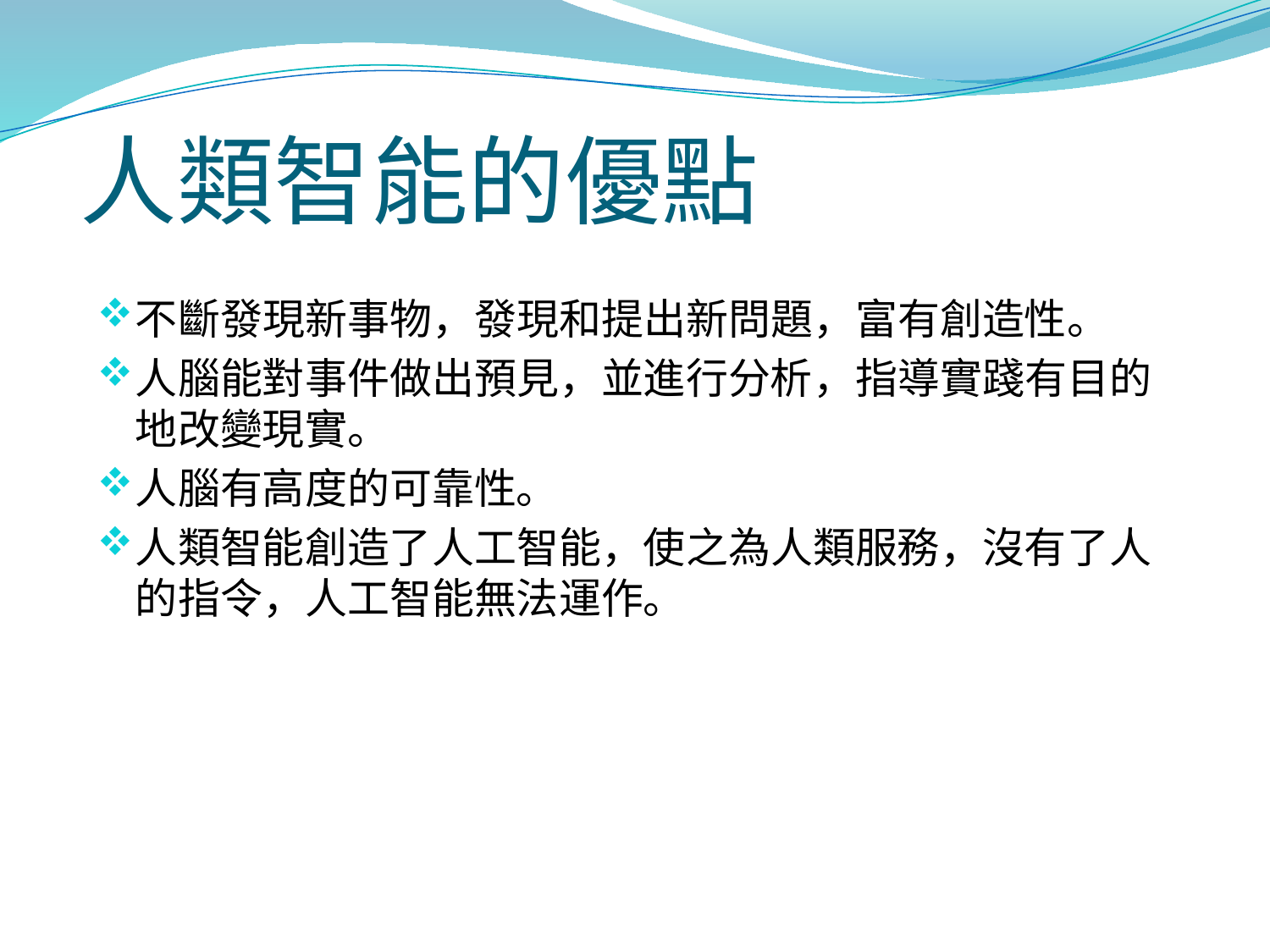

人類智能的優點
不斷發現新事物，發現和提出新問題，富有創造性。
人腦能對事件做出預見，並進行分析，指導實踐有目的地改變現實。
人腦有高度的可靠性。
人類智能創造了人工智能，使之為人類服務，沒有了人的指令，人工智能無法運作。